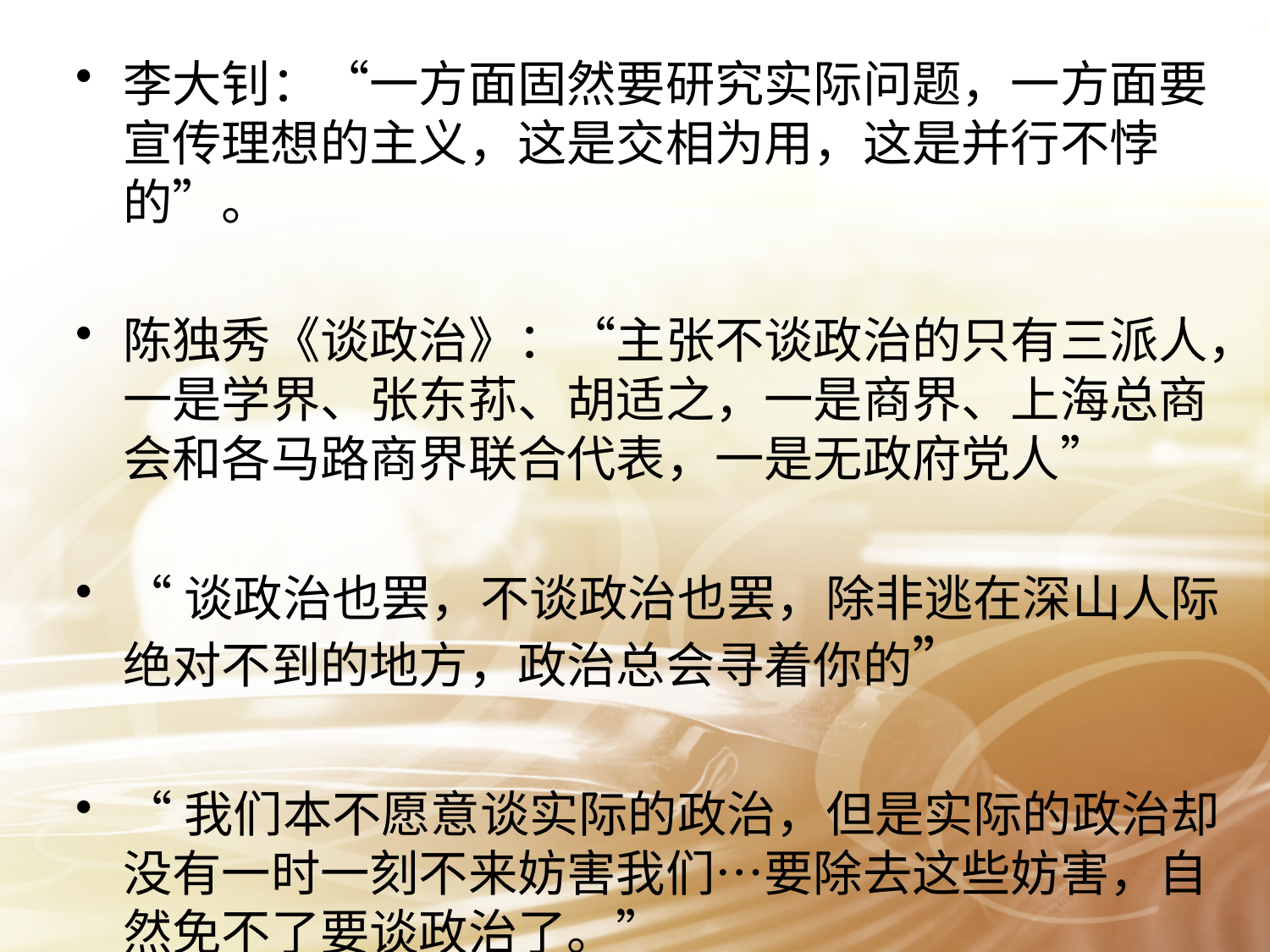

#
李大钊：“一方面固然要研究实际问题，一方面要宣传理想的主义，这是交相为用，这是并行不悖的”。

陈独秀《谈政治》：“主张不谈政治的只有三派人，一是学界、张东荪、胡适之，一是商界、上海总商会和各马路商界联合代表，一是无政府党人”

“谈政治也罢，不谈政治也罢，除非逃在深山人际绝对不到的地方，政治总会寻着你的”

“我们本不愿意谈实际的政治，但是实际的政治却没有一时一刻不来妨害我们…要除去这些妨害，自然免不了要谈政治了。”